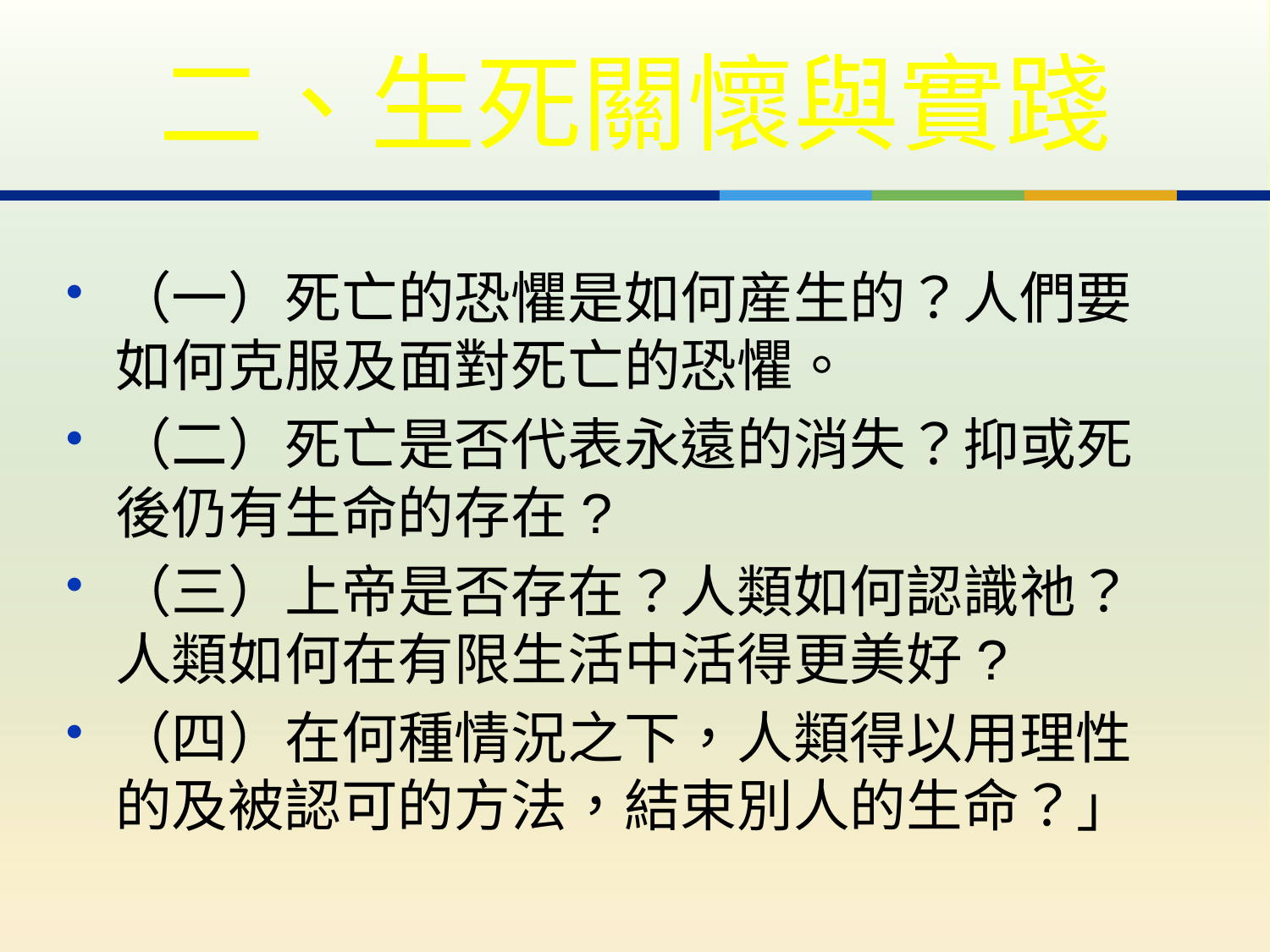

# 二、生死關懷與實踐
（一）死亡的恐懼是如何産生的？人們要如何克服及面對死亡的恐懼。
（二）死亡是否代表永遠的消失？抑或死後仍有生命的存在?
（三）上帝是否存在？人類如何認識祂？人類如何在有限生活中活得更美好?
（四）在何種情況之下，人類得以用理性的及被認可的方法，結束別人的生命？」